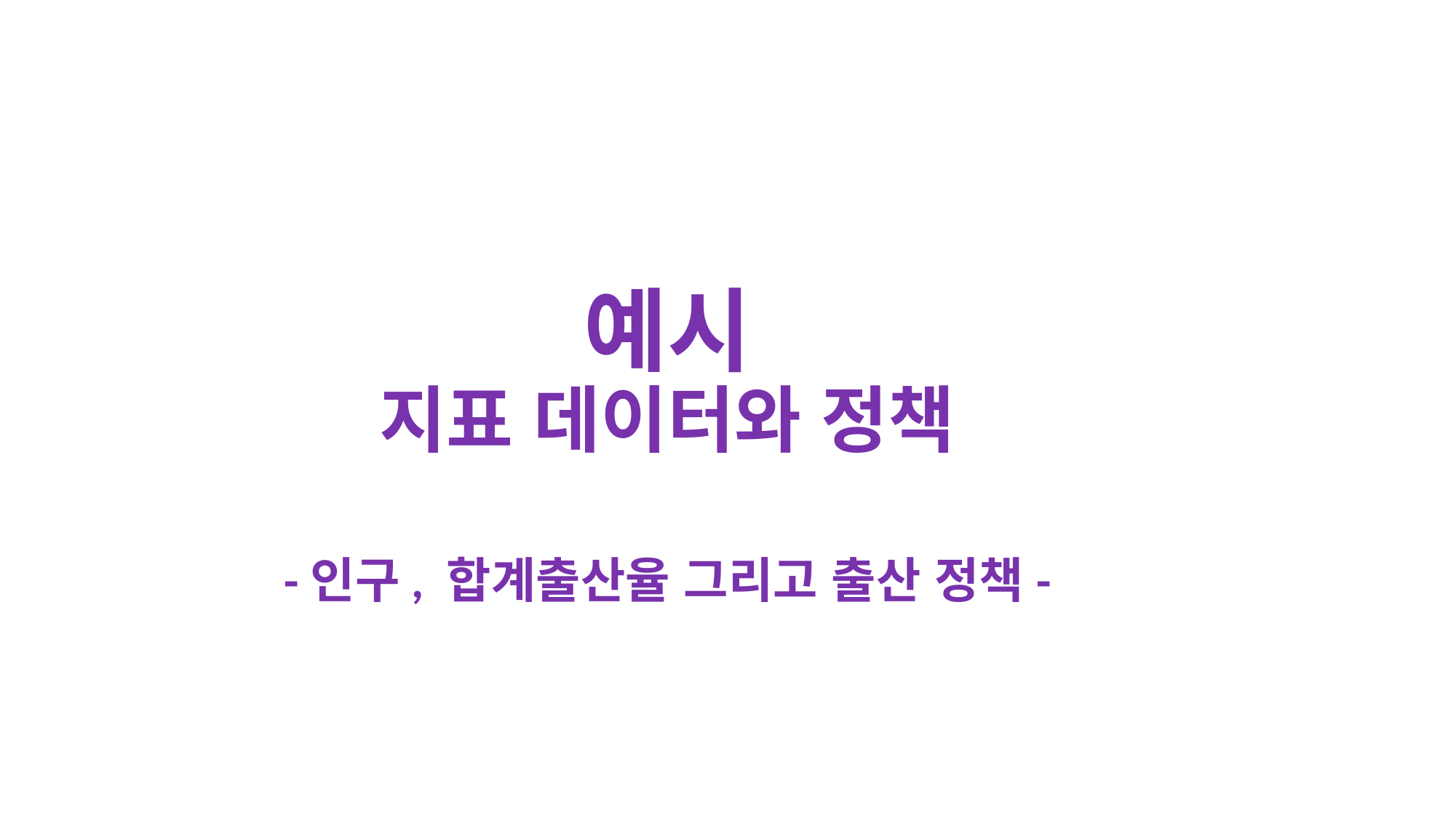

# 예시 지표 데이터와 정책
-인구, 합계출산율 그리고 출산 정책-